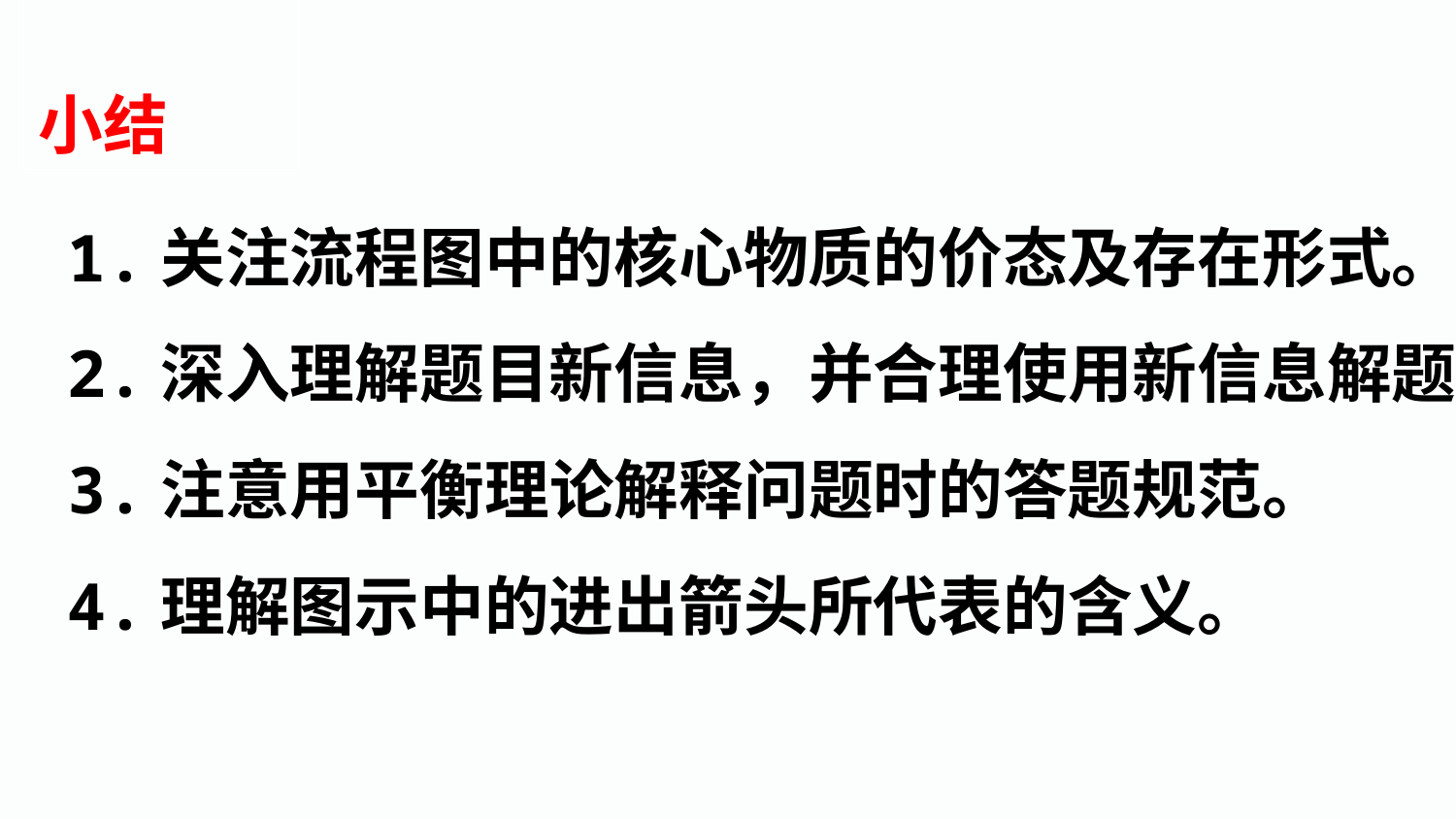

小结
1.关注流程图中的核心物质的价态及存在形式。
2.深入理解题目新信息，并合理使用新信息解题。
3.注意用平衡理论解释问题时的答题规范。
4.理解图示中的进出箭头所代表的含义。